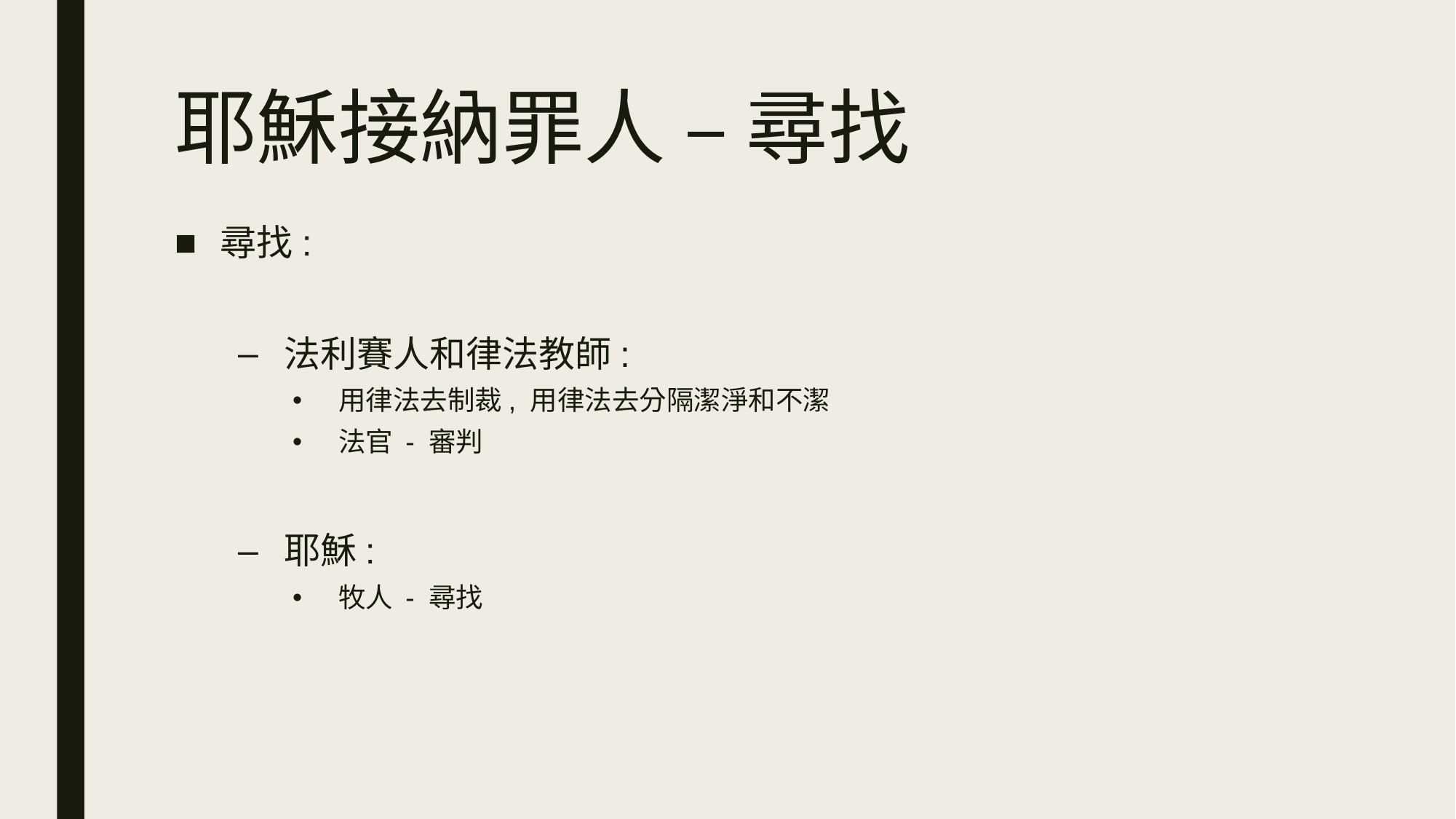

# 耶穌接納罪人 – 尋找
尋找:

法利賽人和律法教師:
用律法去制裁, 用律法去分隔潔淨和不潔
法官 - 審判

耶穌:
牧人 - 尋找